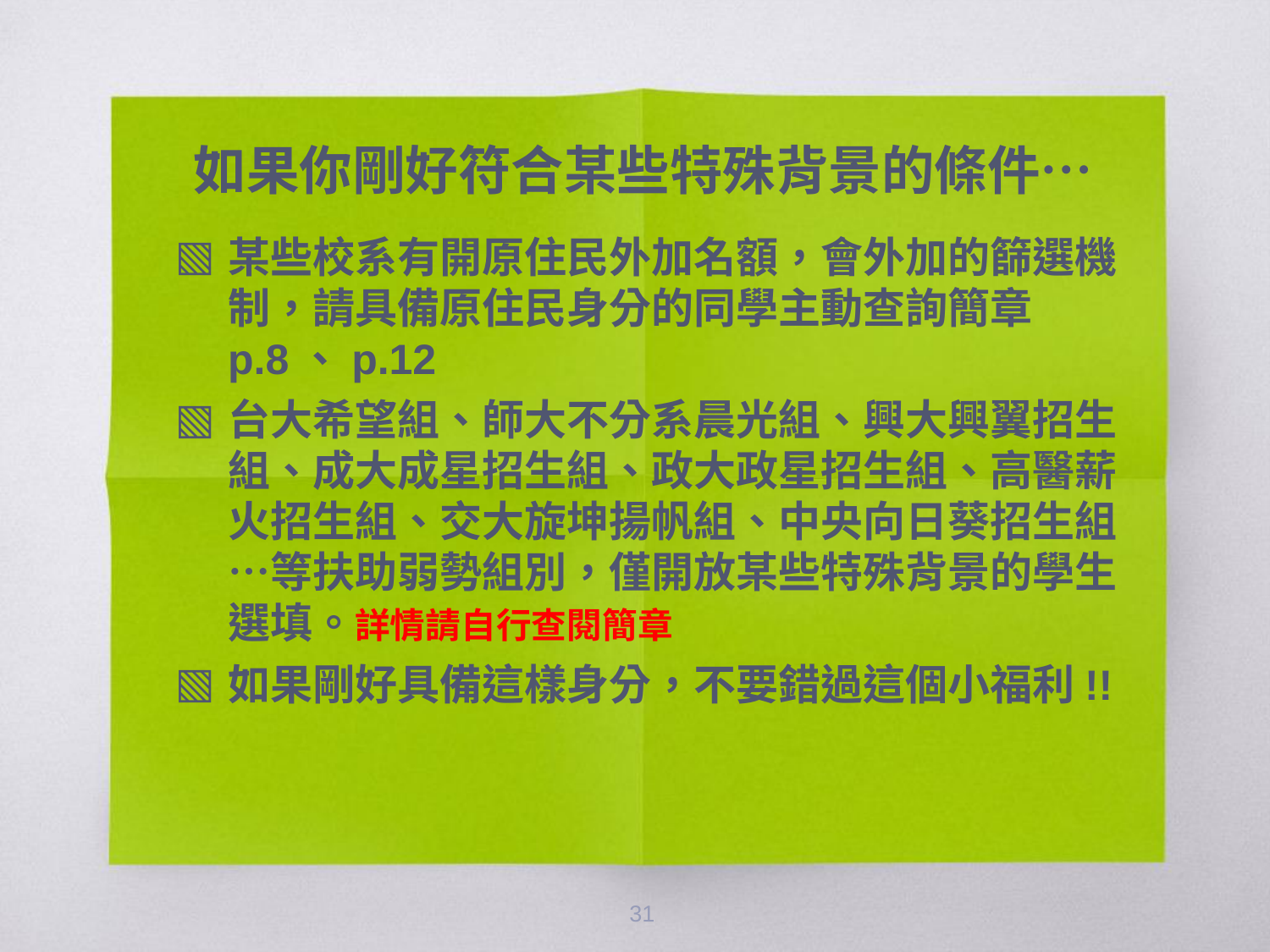

如果你剛好符合某些特殊背景的條件…
某些校系有開原住民外加名額，會外加的篩選機制，請具備原住民身分的同學主動查詢簡章p.8、p.12
台大希望組、師大不分系晨光組、興大興翼招生組、成大成星招生組、政大政星招生組、高醫薪火招生組、交大旋坤揚帆組、中央向日葵招生組…等扶助弱勢組別，僅開放某些特殊背景的學生選填。詳情請自行查閱簡章
如果剛好具備這樣身分，不要錯過這個小福利!!

31